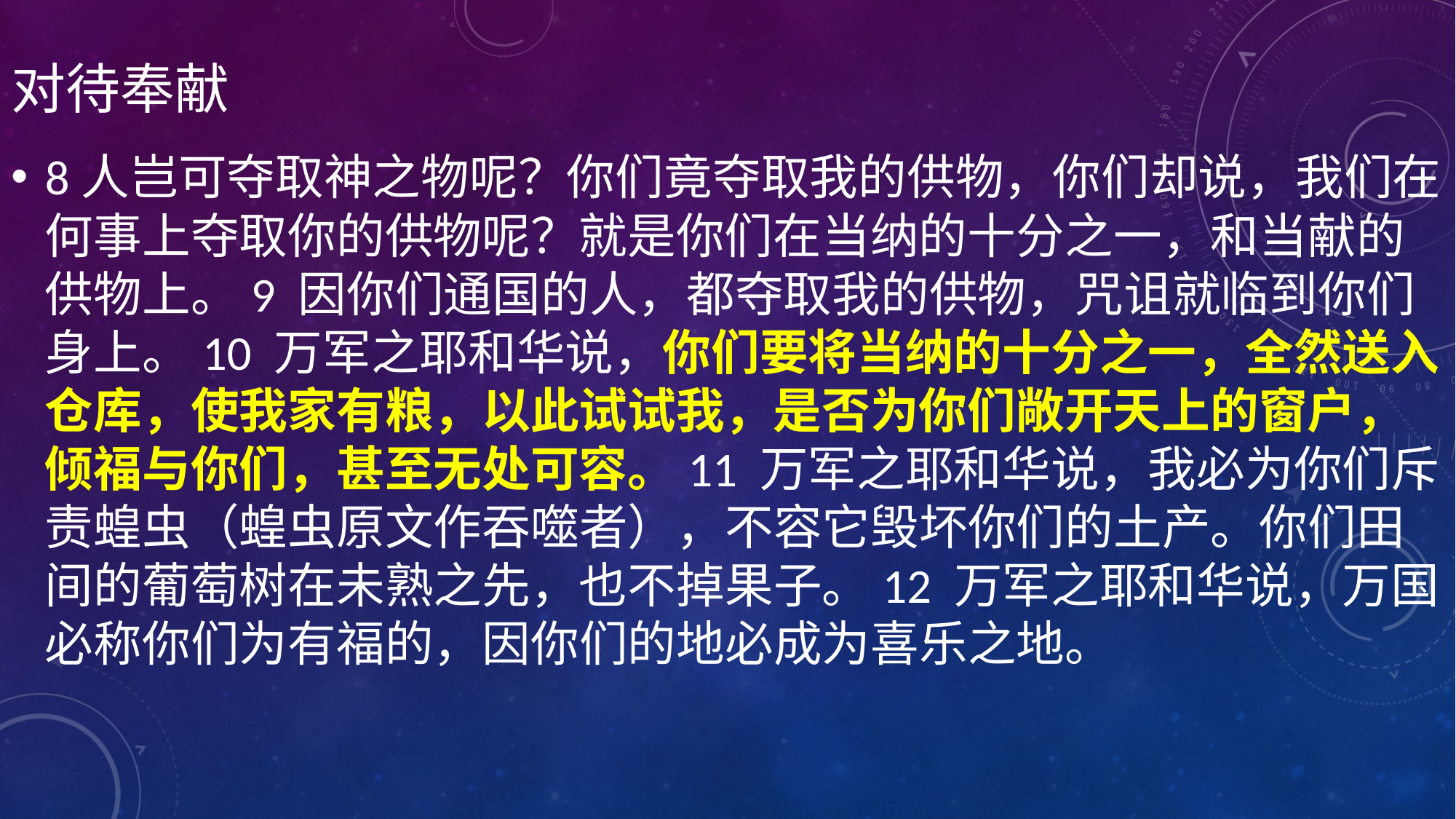

# 对待奉献
8人岂可夺取神之物呢？你们竟夺取我的供物，你们却说，我们在何事上夺取你的供物呢？就是你们在当纳的十分之一，和当献的供物上。9 因你们通国的人，都夺取我的供物，咒诅就临到你们身上。10 万军之耶和华说，你们要将当纳的十分之一，全然送入仓库，使我家有粮，以此试试我，是否为你们敞开天上的窗户，倾福与你们，甚至无处可容。11 万军之耶和华说，我必为你们斥责蝗虫（蝗虫原文作吞噬者），不容它毁坏你们的土产。你们田间的葡萄树在未熟之先，也不掉果子。12 万军之耶和华说，万国必称你们为有福的，因你们的地必成为喜乐之地。